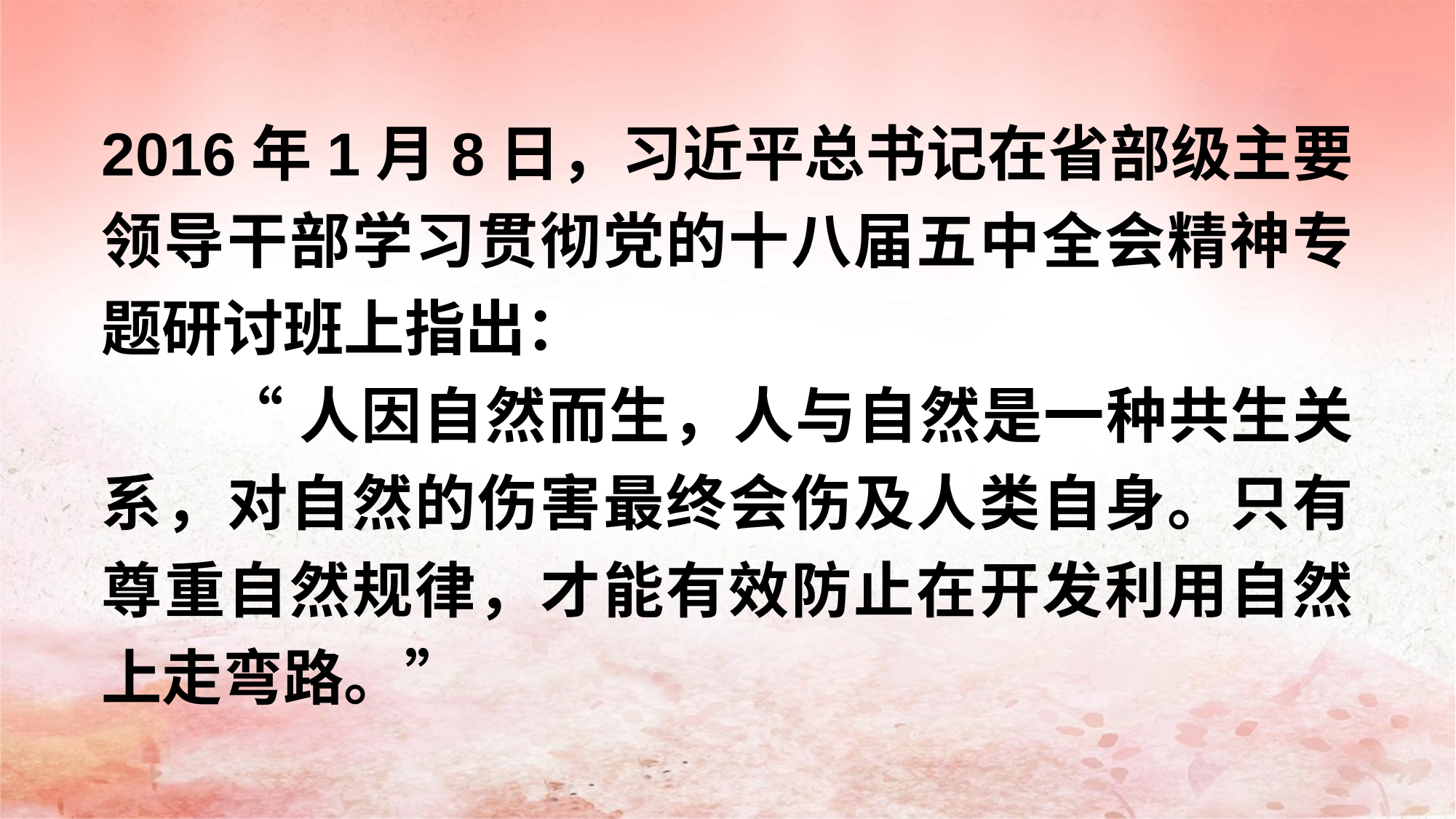

2016年1月8日，习近平总书记在省部级主要领导干部学习贯彻党的十八届五中全会精神专题研讨班上指出：
“人因自然而生，人与自然是一种共生关系，对自然的伤害最终会伤及人类自身。只有尊重自然规律，才能有效防止在开发利用自然上走弯路。”